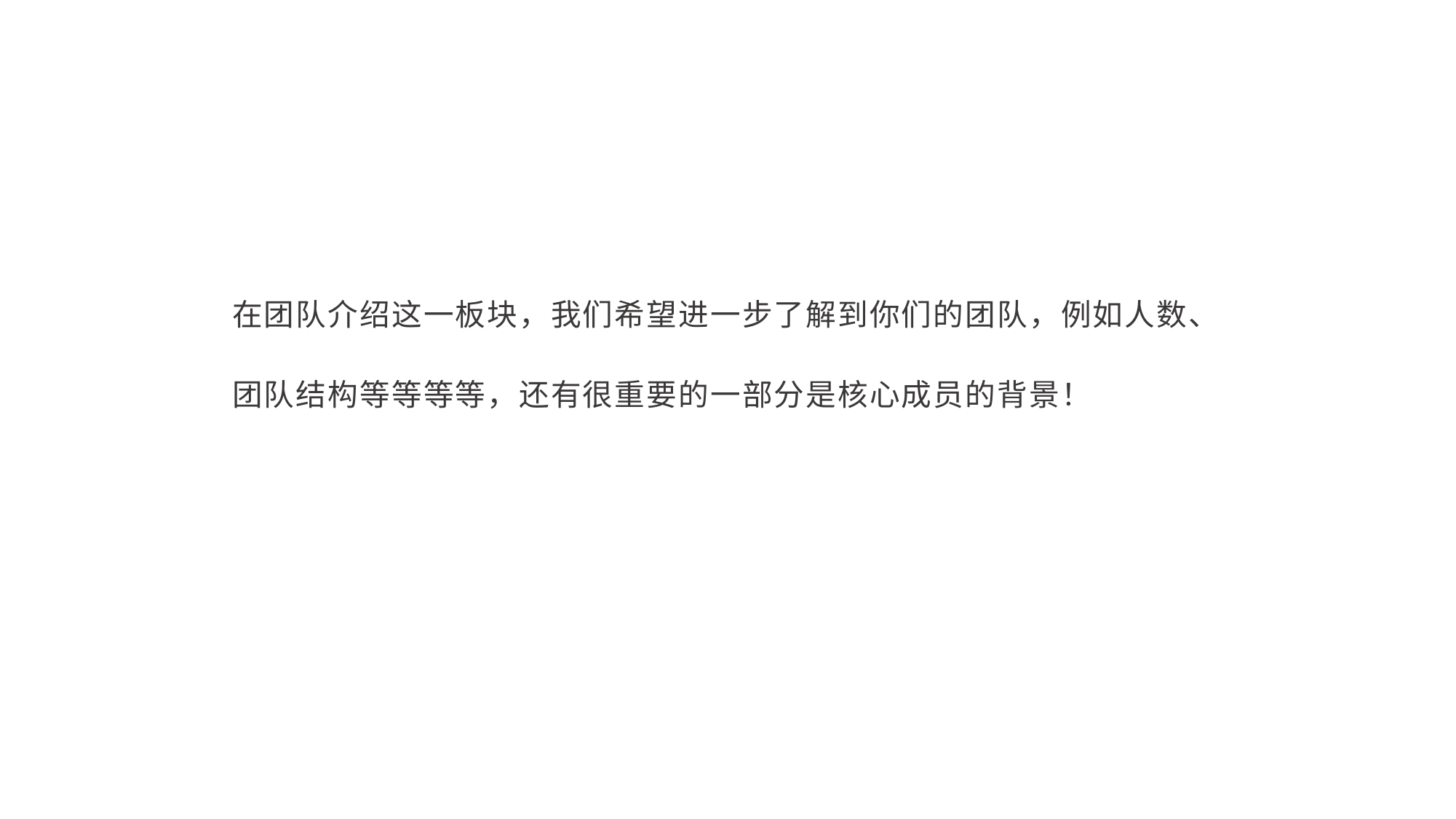

在团队介绍这一板块，我们希望进一步了解到你们的团队，例如人数、团队结构等等等等，还有很重要的一部分是核心成员的背景！